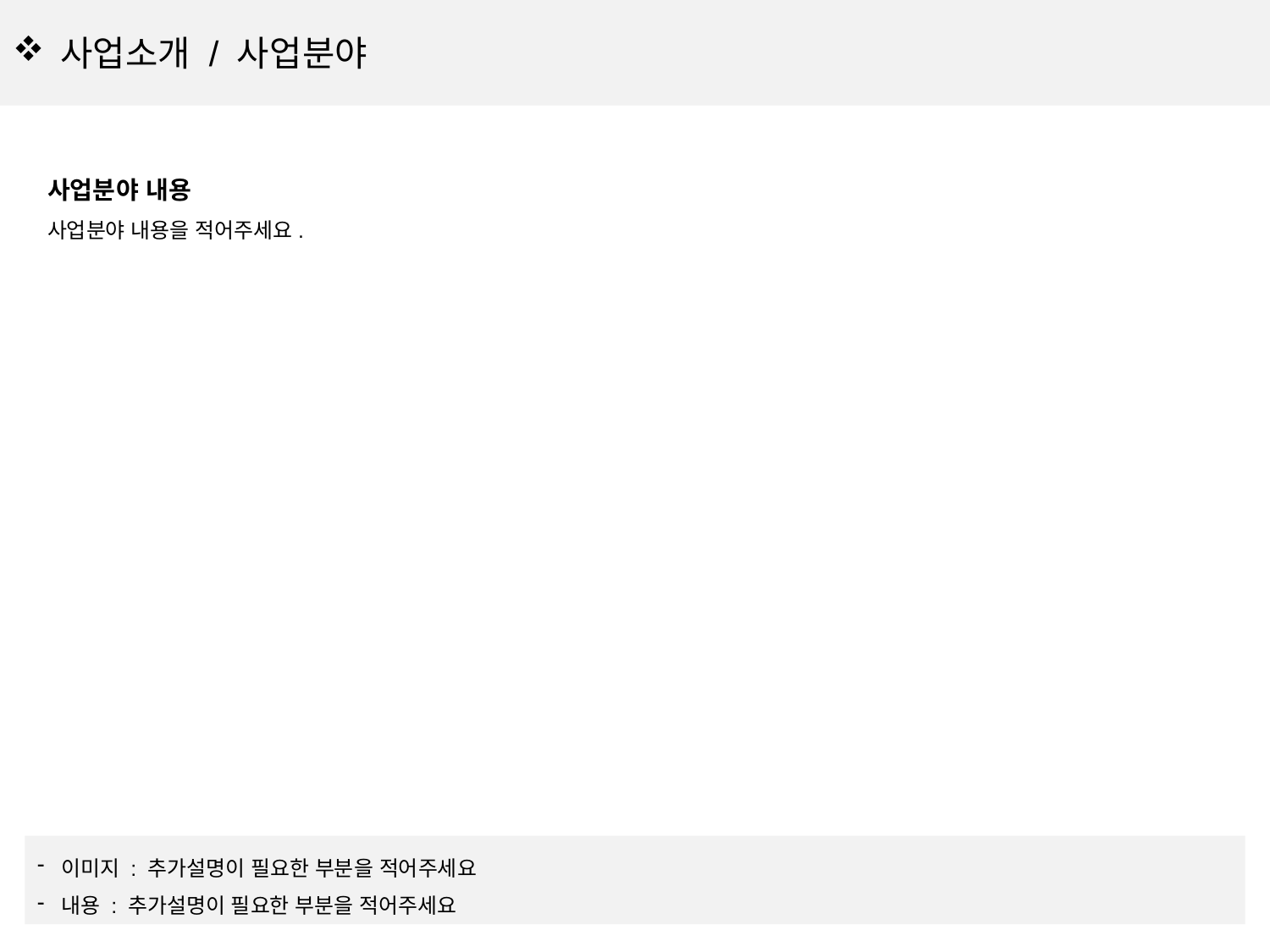

사업소개 / 사업분야
사업분야 내용
사업분야 내용을 적어주세요.
이미지 : 추가설명이 필요한 부분을 적어주세요
내용 : 추가설명이 필요한 부분을 적어주세요